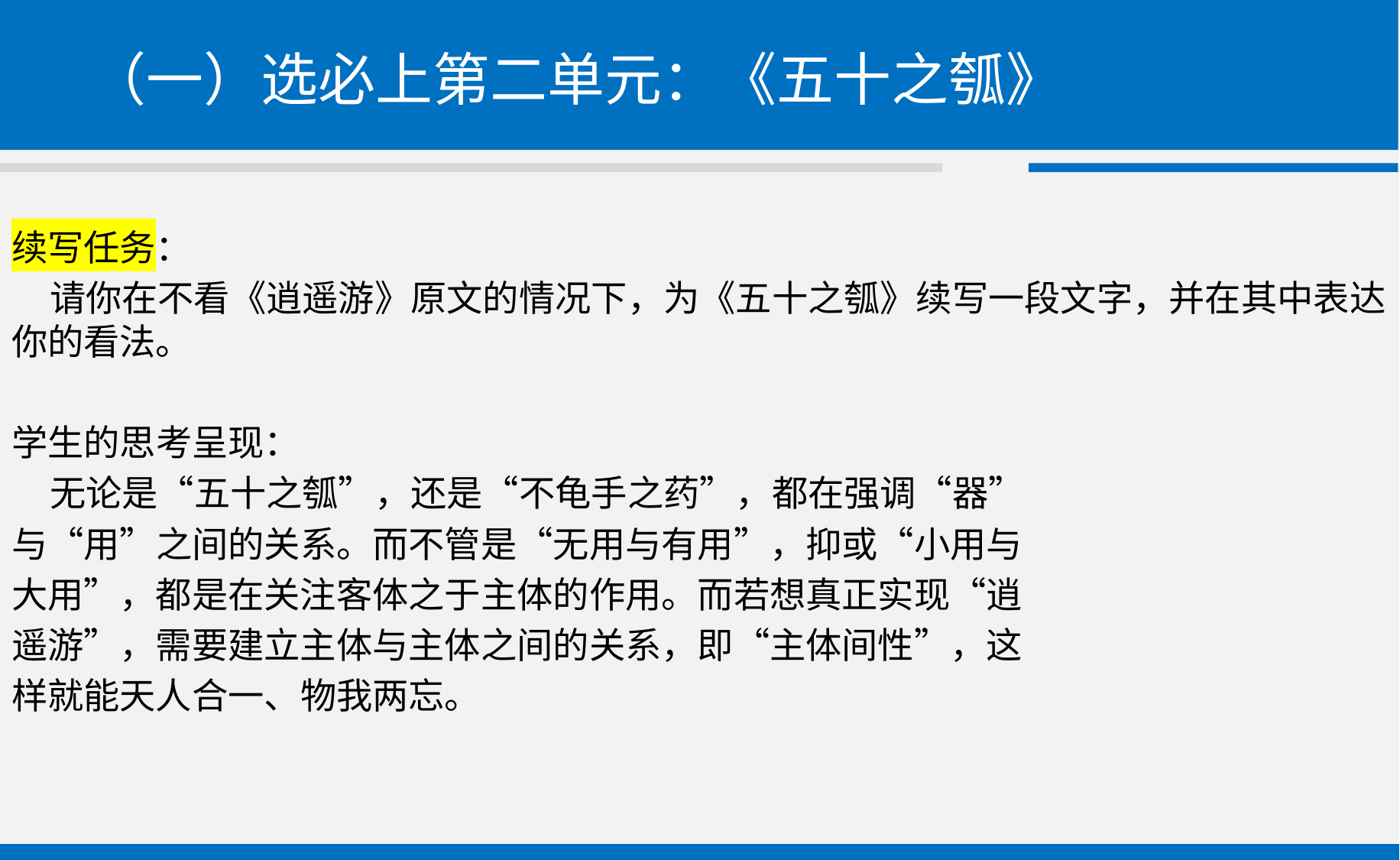

# （一）选必上第二单元：《五十之瓠》

续写任务：
    请你在不看《逍遥游》原文的情况下，为《五十之瓠》续写一段文字，并在其中表达你的看法。

学生的思考呈现：
    无论是“五十之瓠”，还是“不龟手之药”，都在强调“器”
与“用”之间的关系。而不管是“无用与有用”，抑或“小用与
大用”，都是在关注客体之于主体的作用。而若想真正实现“逍
遥游”，需要建立主体与主体之间的关系，即“主体间性”，这
样就能天人合一、物我两忘。